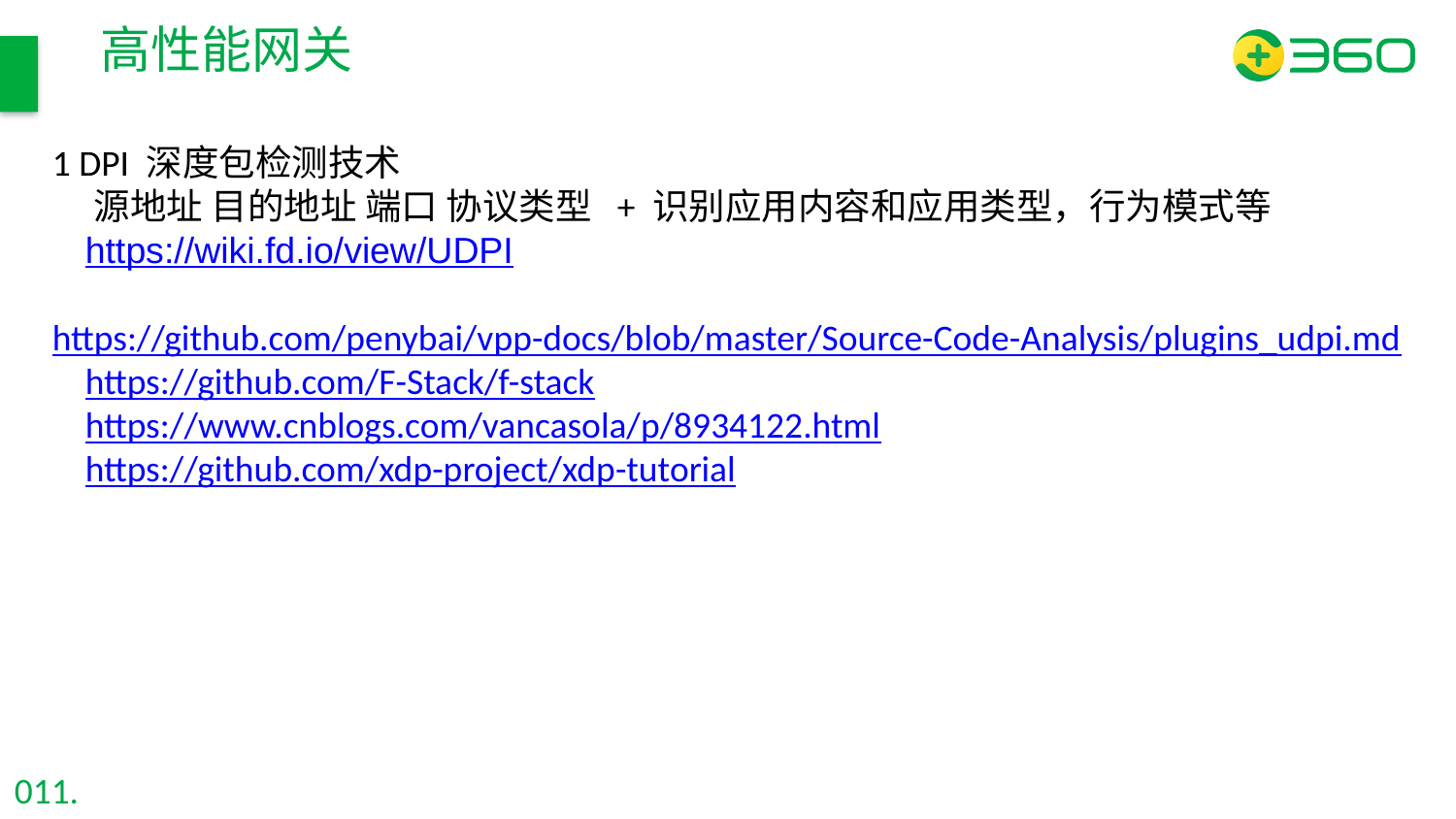

高性能网关

1 DPI 深度包检测技术
    源地址 目的地址 端口 协议类型  + 识别应用内容和应用类型，行为模式等
    https://wiki.fd.io/view/UDPI
    https://github.com/penybai/vpp-docs/blob/master/Source-Code-Analysis/plugins_udpi.md
    https://github.com/F-Stack/f-stack
    https://www.cnblogs.com/vancasola/p/8934122.html
    https://github.com/xdp-project/xdp-tutorial

011.